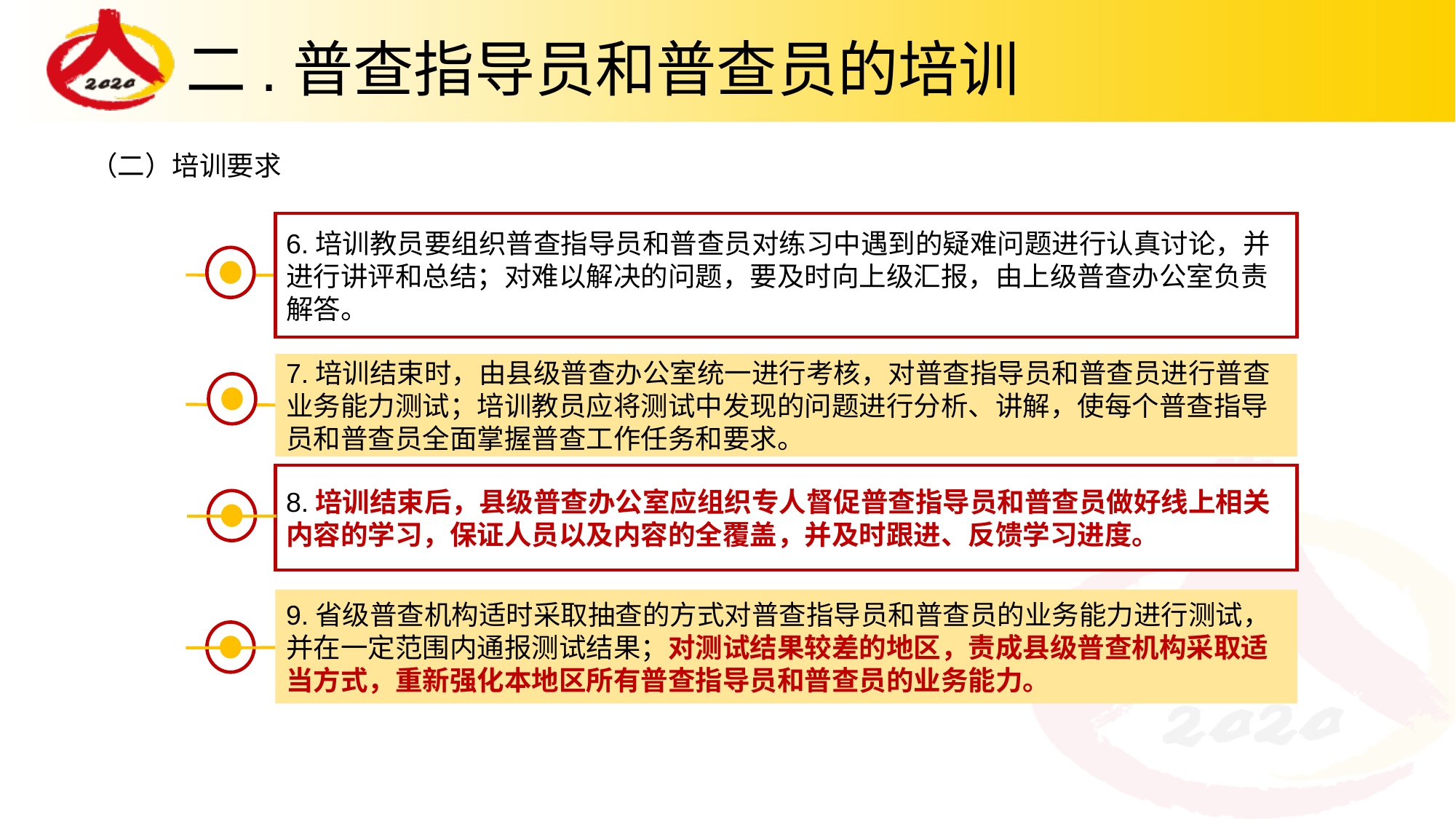

二.普查指导员和普查员的培训
（二）培训要求
6.培训教员要组织普查指导员和普查员对练习中遇到的疑难问题进行认真讨论，并进行讲评和总结；对难以解决的问题，要及时向上级汇报，由上级普查办公室负责解答。

7.培训结束时，由县级普查办公室统一进行考核，对普查指导员和普查员进行普查业务能力测试；培训教员应将测试中发现的问题进行分析、讲解，使每个普查指导员和普查员全面掌握普查工作任务和要求。

8.培训结束后，县级普查办公室应组织专人督促普查指导员和普查员做好线上相关内容的学习，保证人员以及内容的全覆盖，并及时跟进、反馈学习进度。

9.省级普查机构适时采取抽查的方式对普查指导员和普查员的业务能力进行测试，并在一定范围内通报测试结果；对测试结果较差的地区，责成县级普查机构采取适当方式，重新强化本地区所有普查指导员和普查员的业务能力。